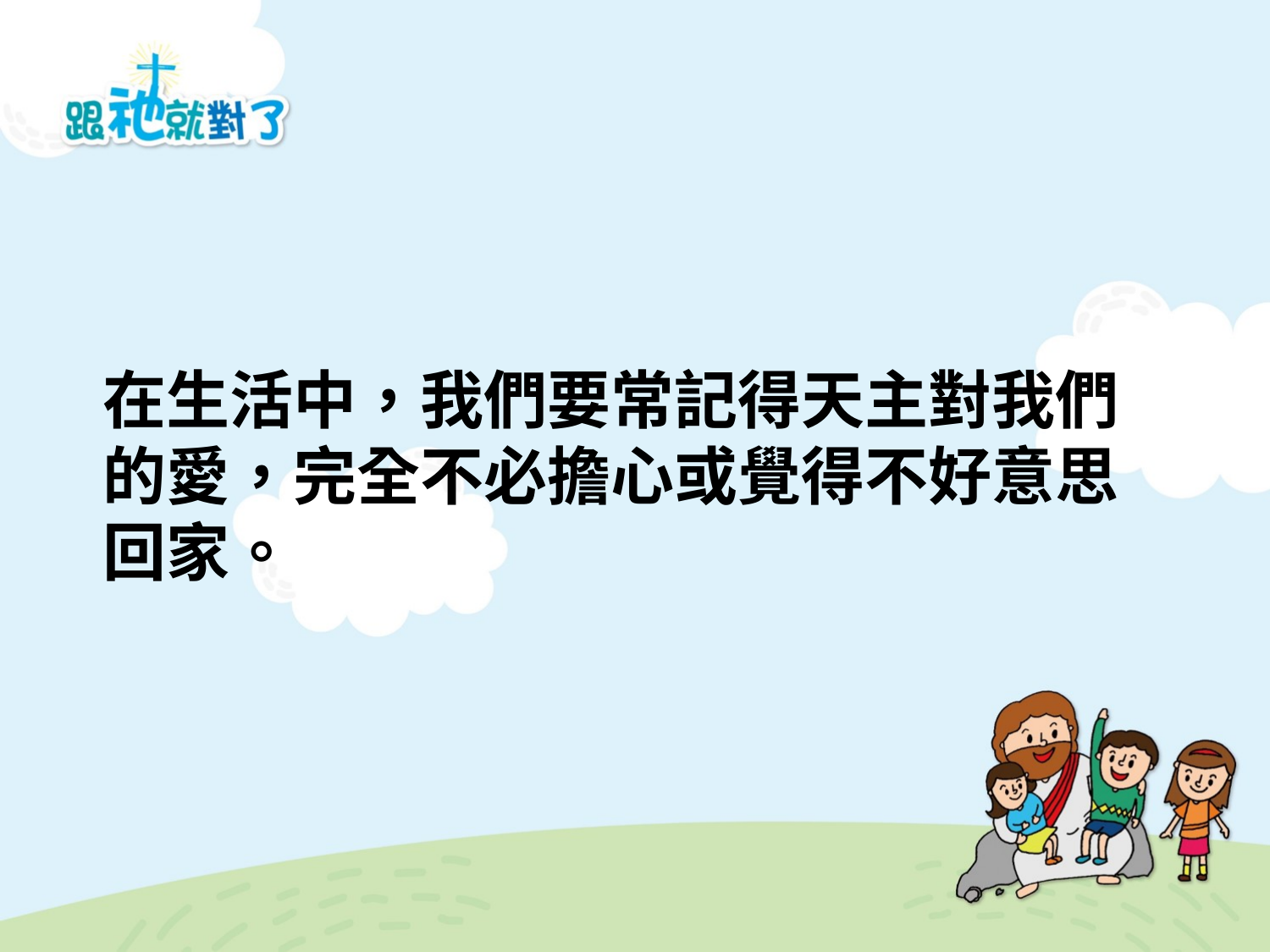

在生活中，我們要常記得天主對我們的愛，完全不必擔心或覺得不好意思回家。